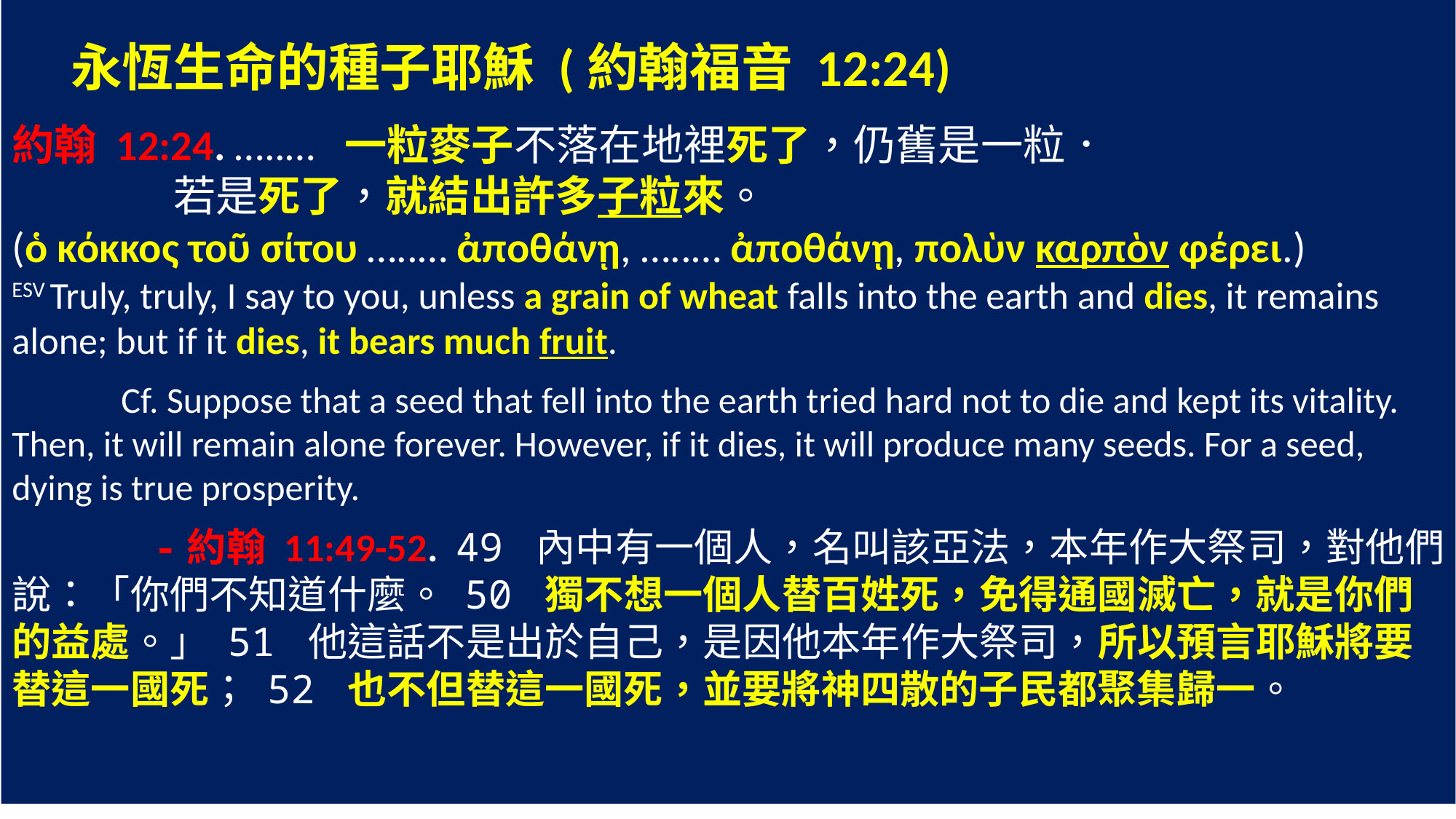

永恆生命的種子耶穌 (約翰福音 12:24)

約翰 12:24. …..…  一粒麥子不落在地裡死了，仍舊是一粒．
                若是死了，就結出許多子粒來。
(ὁ κόκκος τοῦ σίτου …..… ἀποθάνῃ, …..… ἀποθάνῃ, πολὺν καρπὸν φέρει.)
ESV Truly, truly, I say to you, unless a grain of wheat falls into the earth and dies, it remains alone; but if it dies, it bears much fruit.

	Cf. Suppose that a seed that fell into the earth tried hard not to die and kept its vitality. Then, it will remain alone forever. However, if it dies, it will produce many seeds. For a seed, dying is true prosperity.

      -約翰 11:49-52.  49 內中有一個人，名叫該亞法，本年作大祭司，對他們說：「你們不知道什麼。 50 獨不想一個人替百姓死，免得通國滅亡，就是你們的益處。」 51 他這話不是出於自己，是因他本年作大祭司，所以預言耶穌將要替這一國死； 52 也不但替這一國死，並要將神四散的子民都聚集歸一。